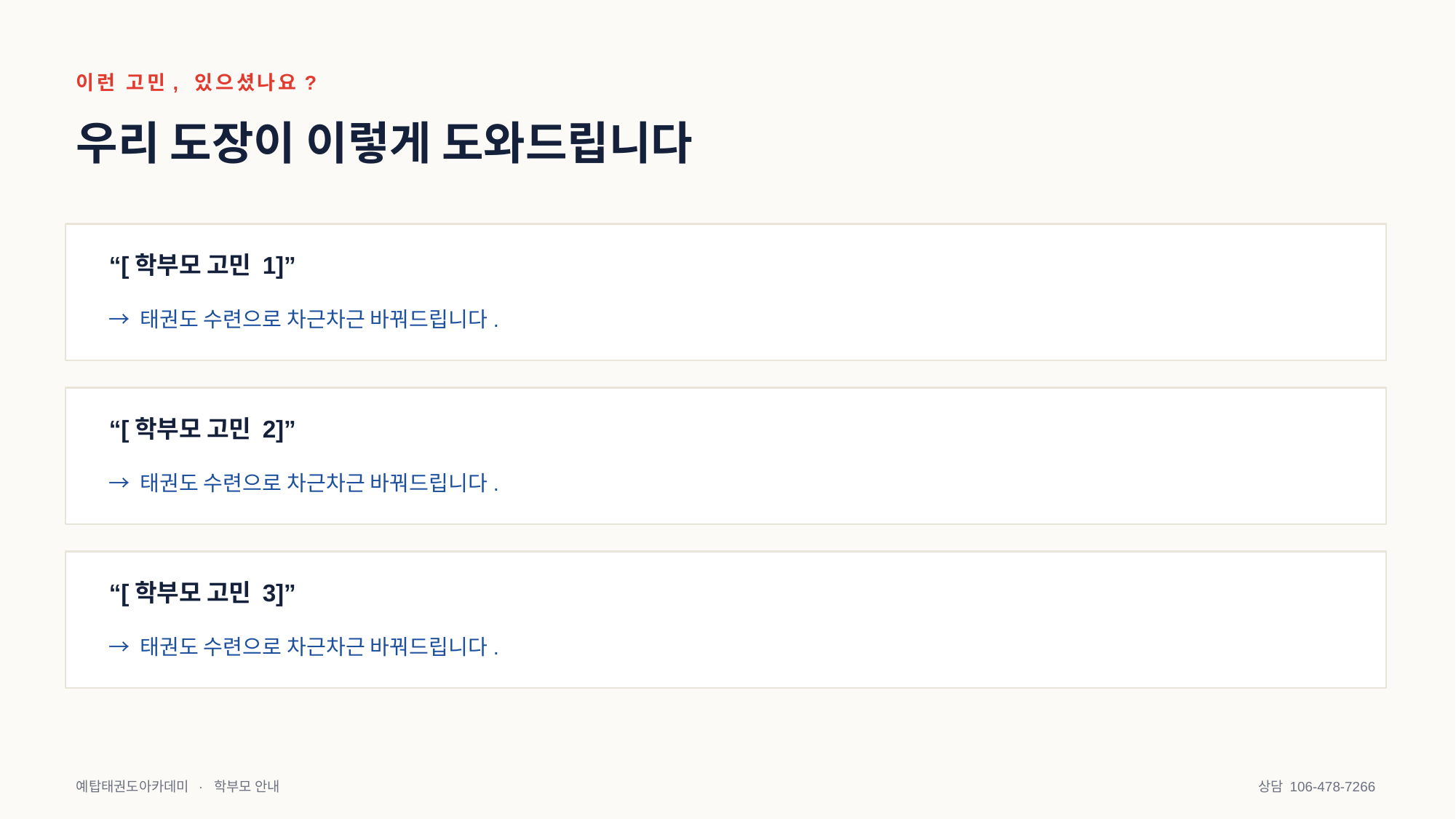

이런 고민, 있으셨나요?
우리 도장이 이렇게 도와드립니다

“[학부모 고민 1]”
→ 태권도 수련으로 차근차근 바꿔드립니다.

“[학부모 고민 2]”
→ 태권도 수련으로 차근차근 바꿔드립니다.

“[학부모 고민 3]”
→ 태권도 수련으로 차근차근 바꿔드립니다.
예탑태권도아카데미  ·  학부모 안내
상담 106-478-7266